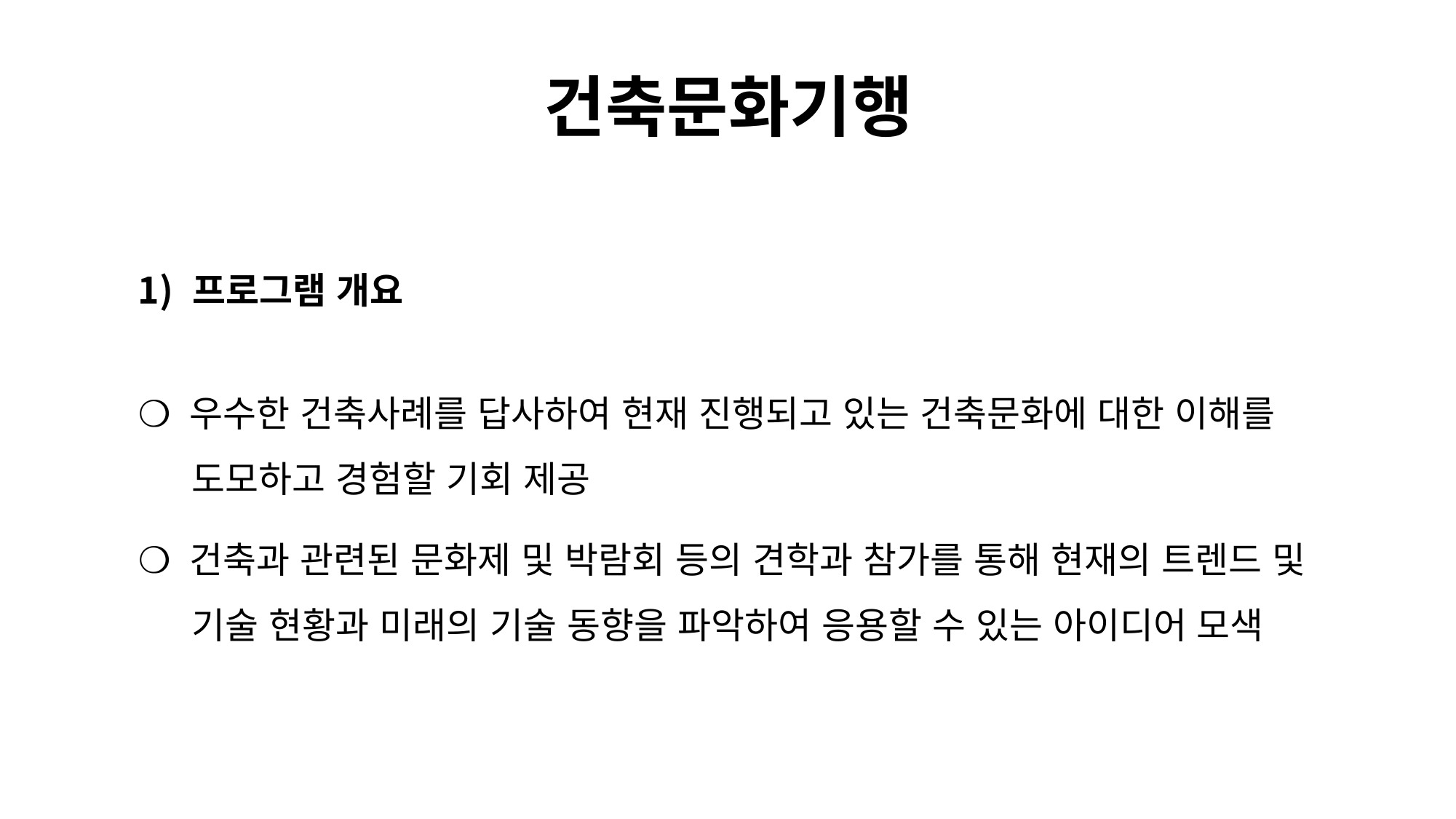

# 건축문화기행
프로그램 개요

❍ 우수한 건축사례를 답사하여 현재 진행되고 있는 건축문화에 대한 이해를 도모하고 경험할 기회 제공
❍ 건축과 관련된 문화제 및 박람회 등의 견학과 참가를 통해 현재의 트렌드 및 기술 현황과 미래의 기술 동향을 파악하여 응용할 수 있는 아이디어 모색